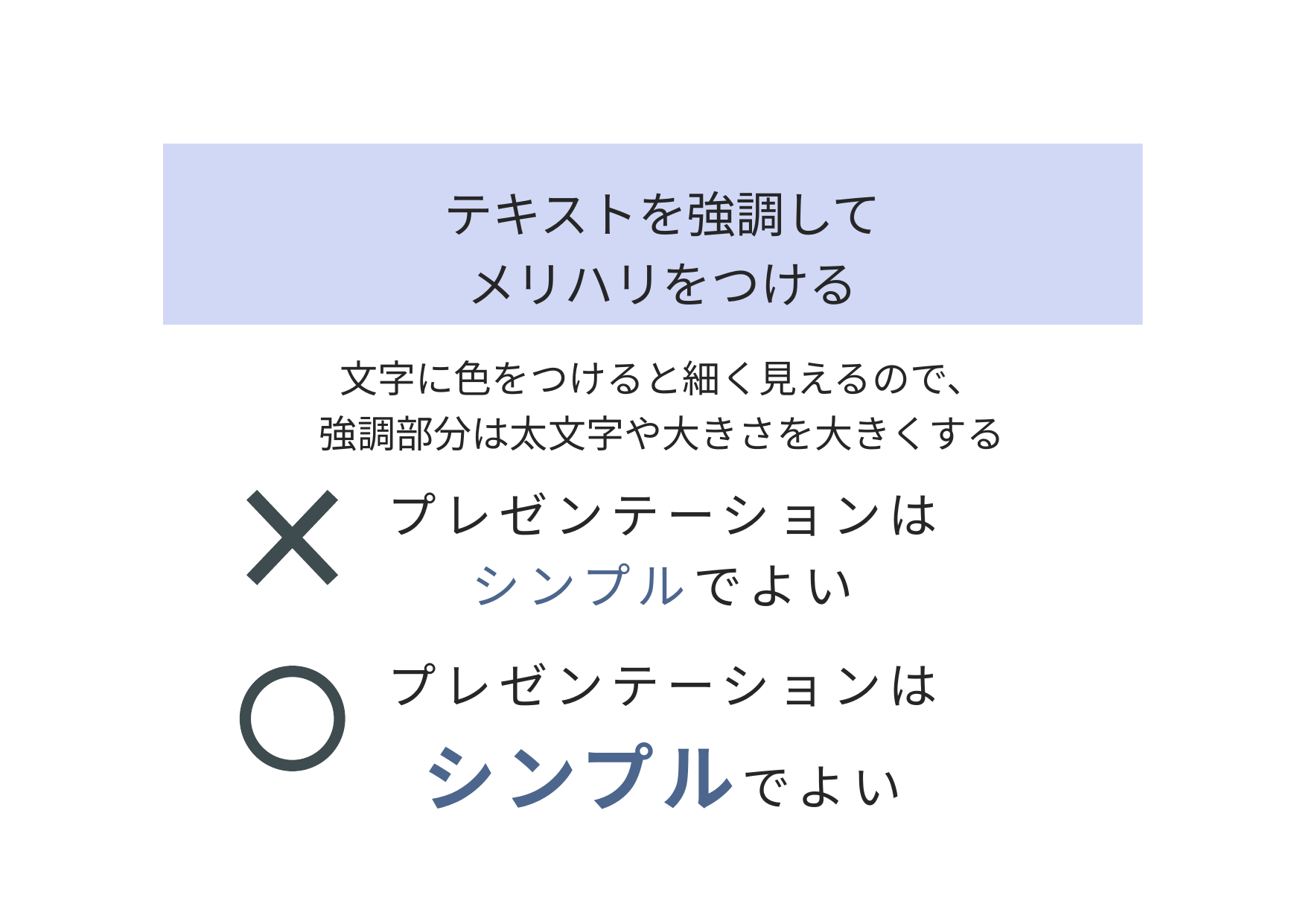

テキストを強調して
メリハリをつける
文字に色をつけると細く見えるので、
強調部分は太文字や大きさを大きくする

プレゼンテーションは
シンプルでよい
プレゼンテーションは
シンプルでよい